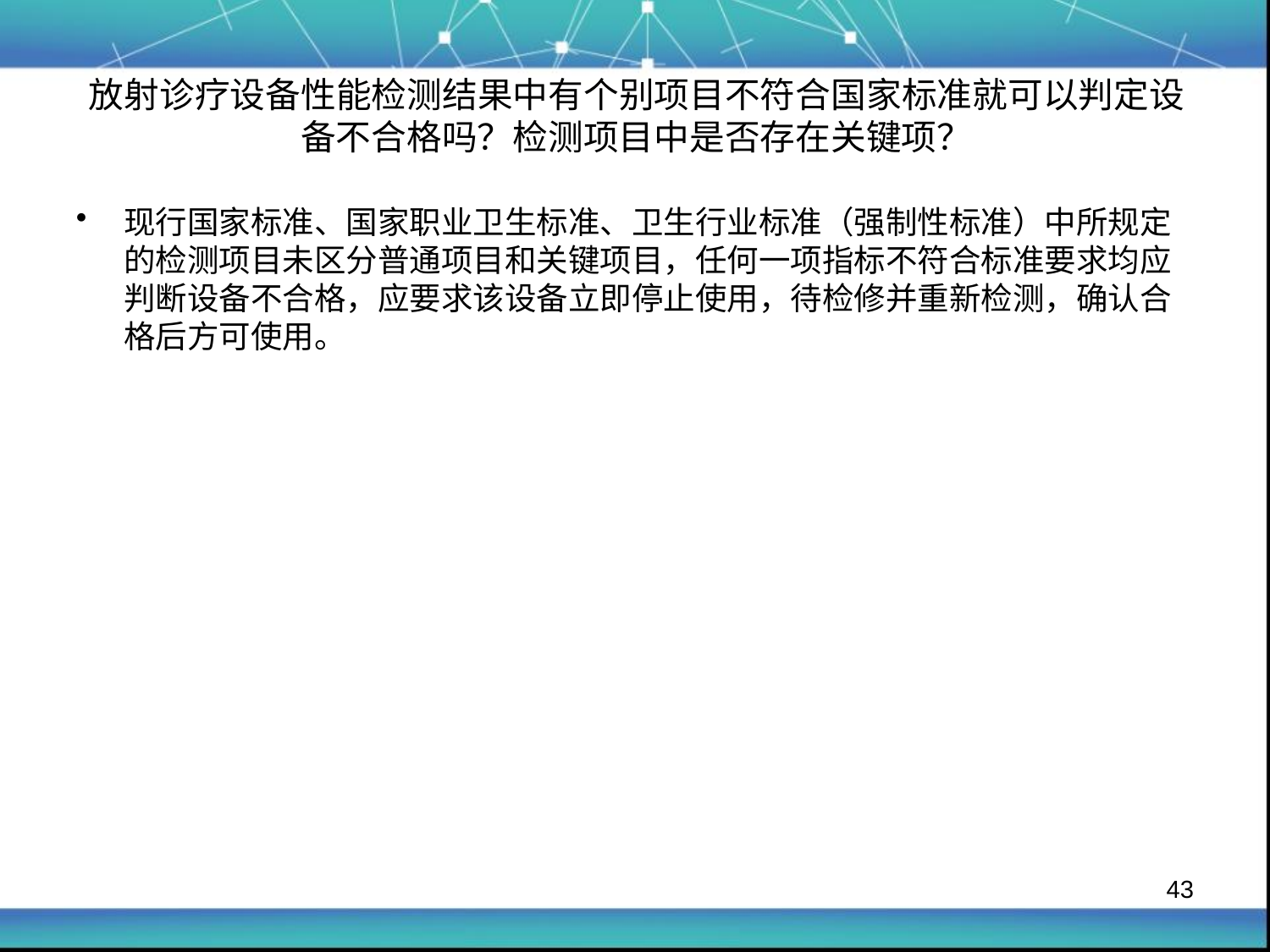

# 放射诊疗设备性能检测结果中有个别项目不符合国家标准就可以判定设备不合格吗？检测项目中是否存在关键项？
现行国家标准、国家职业卫生标准、卫生行业标准（强制性标准）中所规定的检测项目未区分普通项目和关键项目，任何一项指标不符合标准要求均应判断设备不合格，应要求该设备立即停止使用，待检修并重新检测，确认合格后方可使用。
43